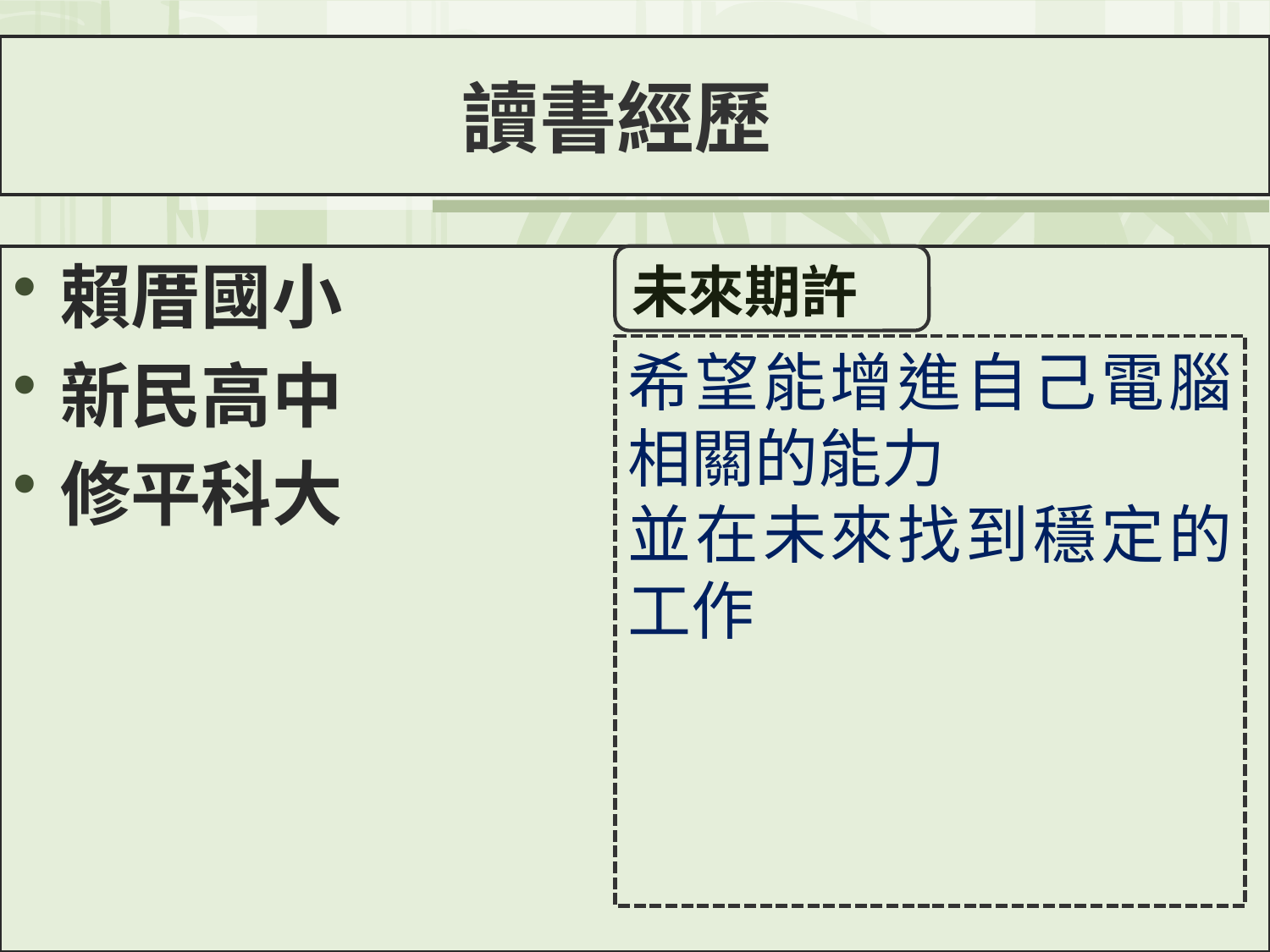

# 讀書經歷
未來期許
賴厝國小
新民高中
修平科大

希望能增進自己電腦相關的能力
並在未來找到穩定的工作